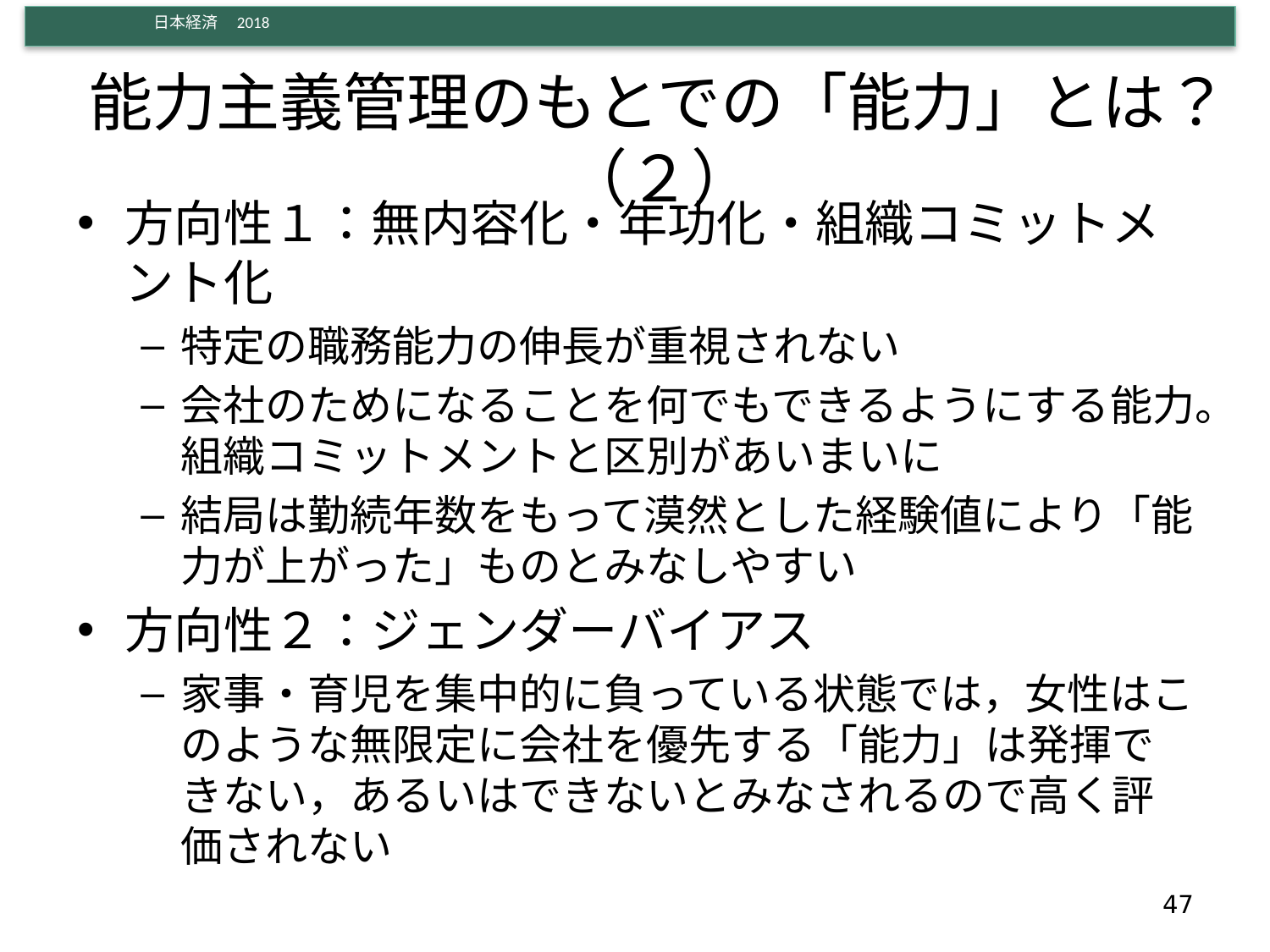

# 能力主義管理のもとでの「能力」とは？（２）
方向性１：無内容化・年功化・組織コミットメント化
特定の職務能力の伸長が重視されない
会社のためになることを何でもできるようにする能力。組織コミットメントと区別があいまいに
結局は勤続年数をもって漠然とした経験値により「能力が上がった」ものとみなしやすい
方向性２：ジェンダーバイアス
家事・育児を集中的に負っている状態では，女性はこのような無限定に会社を優先する「能力」は発揮できない，あるいはできないとみなされるので高く評価されない

47